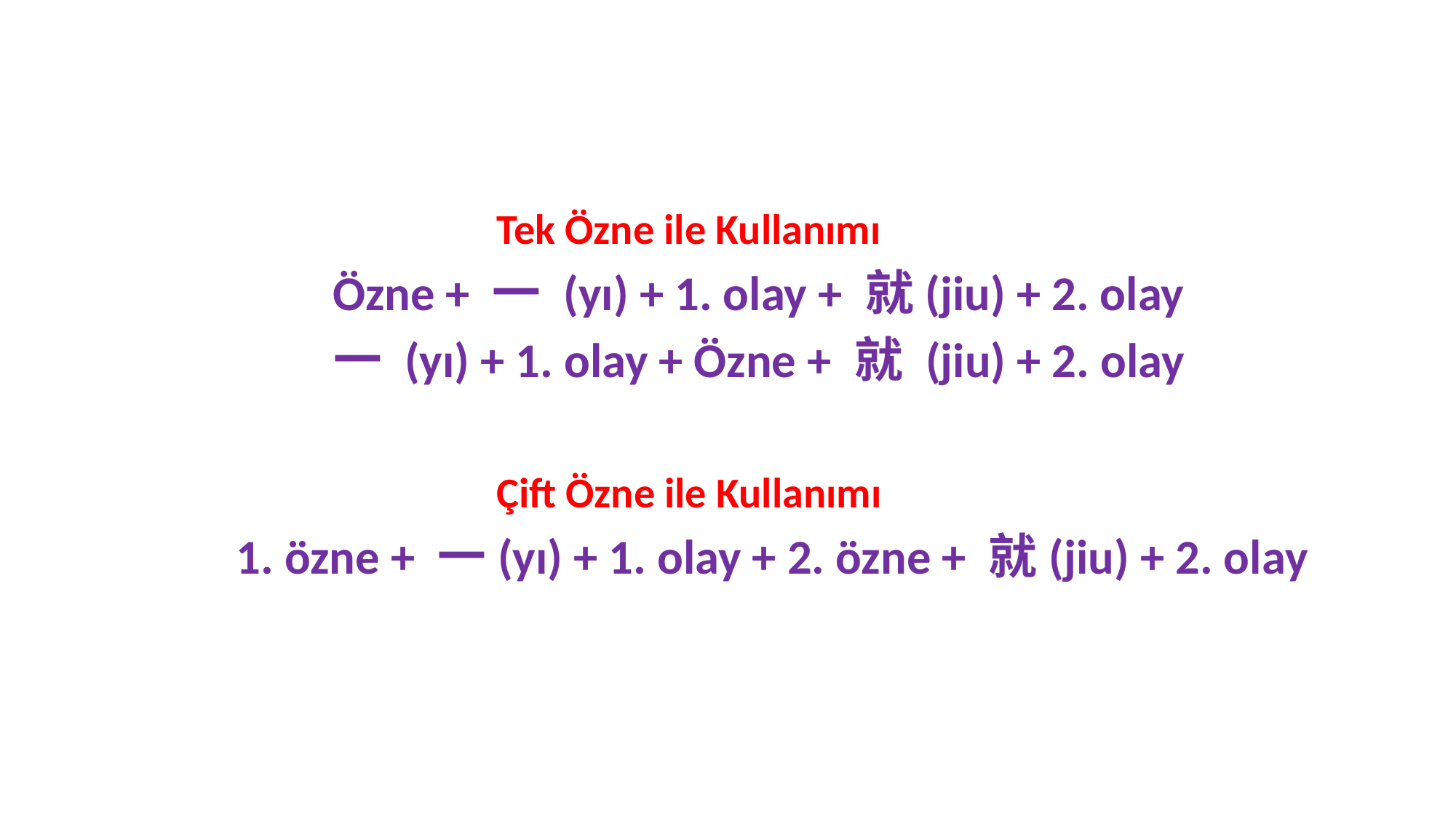

#
                                        Tek Özne ile Kullanımı
                       Özne + 一 (yı) + 1. olay + 就(jiu) + 2. olay
                   一 (yı) + 1. olay + Özne + 就 (jiu) + 2. olay

                                        Çift Özne ile Kullanımı
             1. özne + 一(yı) + 1. olay + 2. özne + 就(jiu) + 2. olay